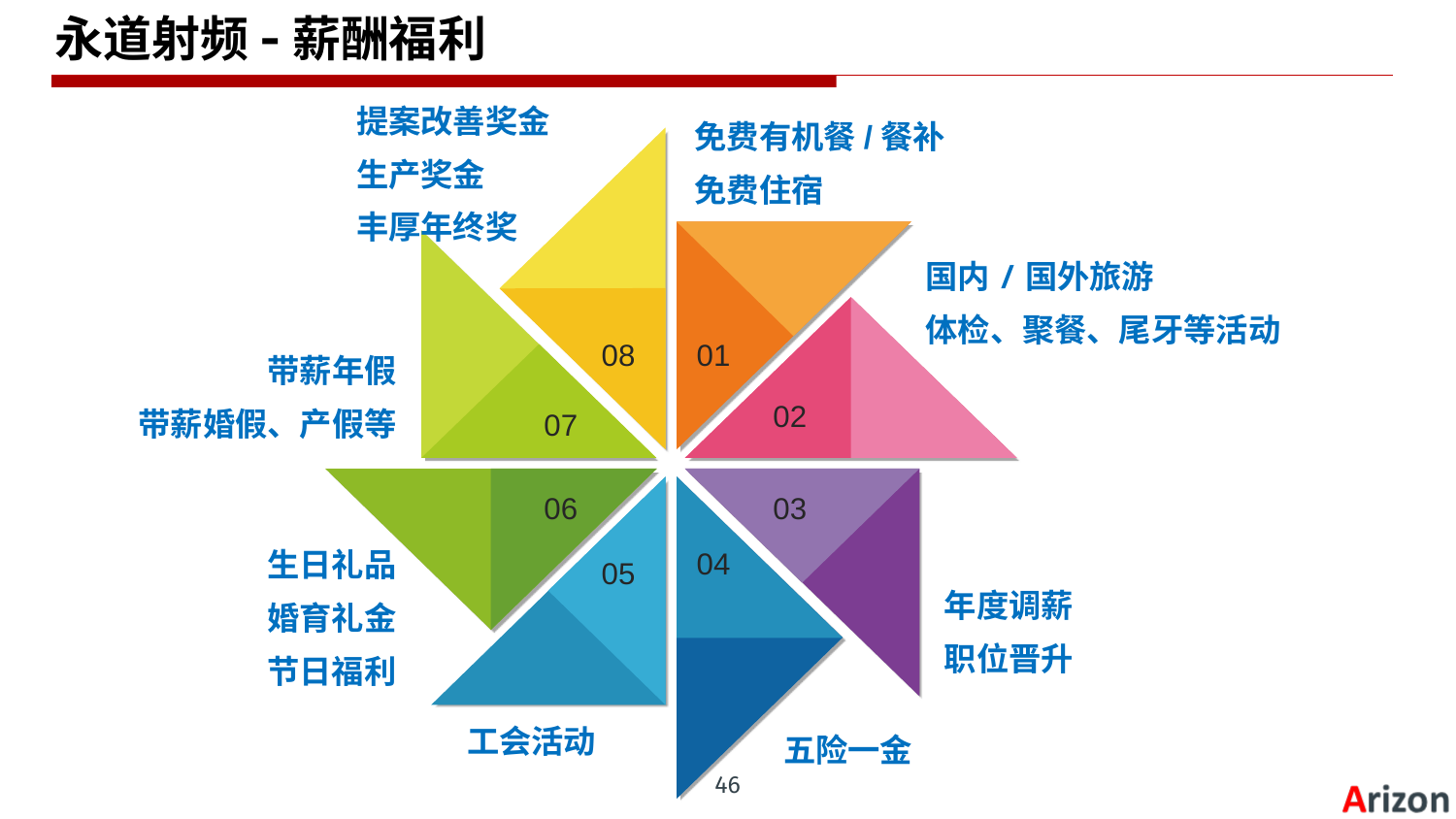

永道射频-薪酬福利

提案改善奖金

生产奖金

丰厚年终奖
免费有机餐/餐补

免费住宿

国内/国外旅游

体检、聚餐、尾牙等活动

08
01
带薪年假

带薪婚假、产假等

02
07

06
03
生日礼品

婚育礼金

节日福利
04
05
年度调薪

职位晋升
工会活动
五险一金